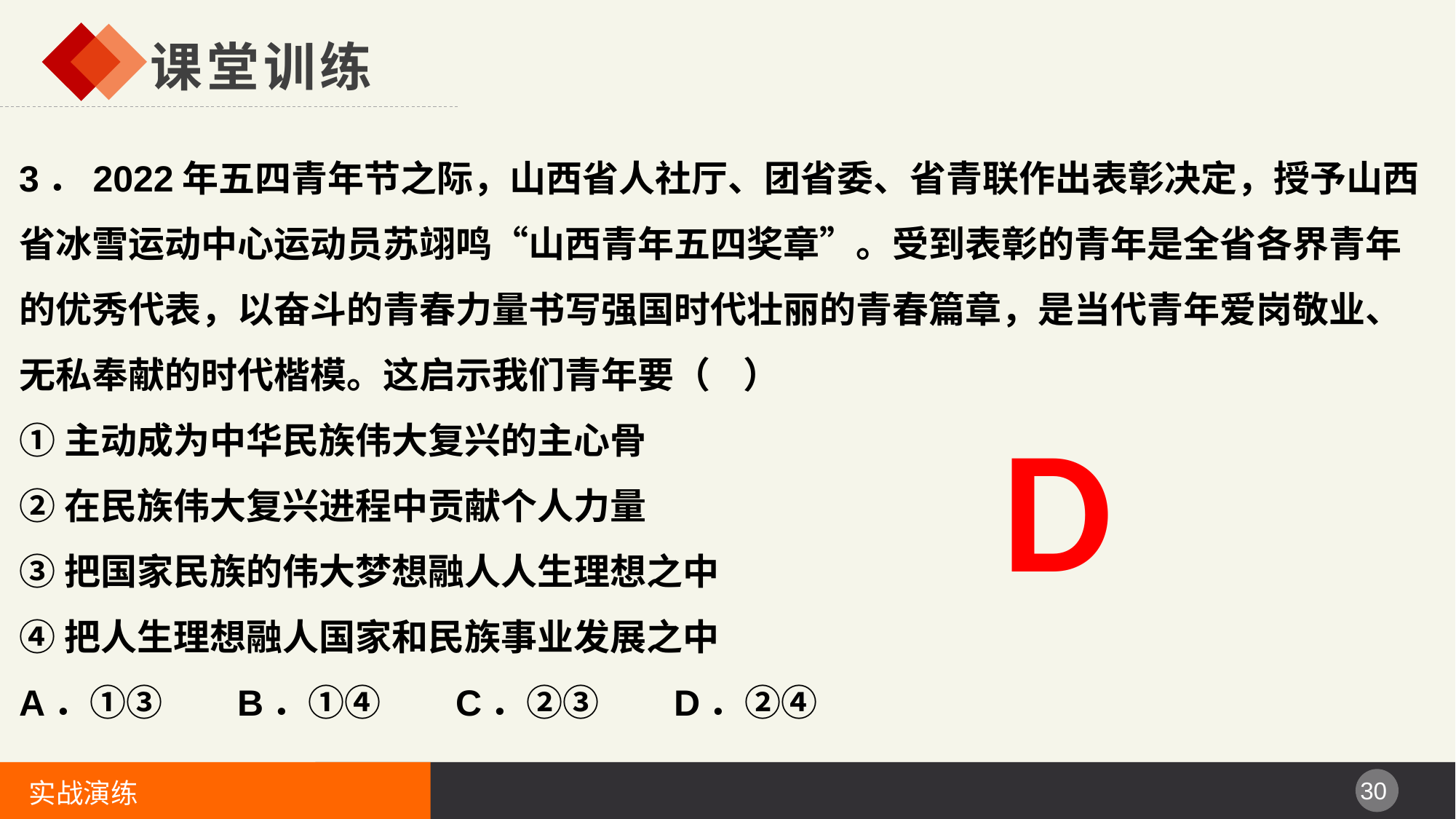

课堂训练

3．2022年五四青年节之际，山西省人社厅、团省委、省青联作出表彰决定，授予山西省冰雪运动中心运动员苏翊鸣“山西青年五四奖章”。受到表彰的青年是全省各界青年的优秀代表，以奋斗的青春力量书写强国时代壮丽的青春篇章，是当代青年爱岗敬业、无私奉献的时代楷模。这启示我们青年要（    ）
①主动成为中华民族伟大复兴的主心骨
②在民族伟大复兴进程中贡献个人力量
③把国家民族的伟大梦想融人人生理想之中
④把人生理想融人国家和民族事业发展之中
A．①③	B．①④	C．②③	D．②④

D
实战演练